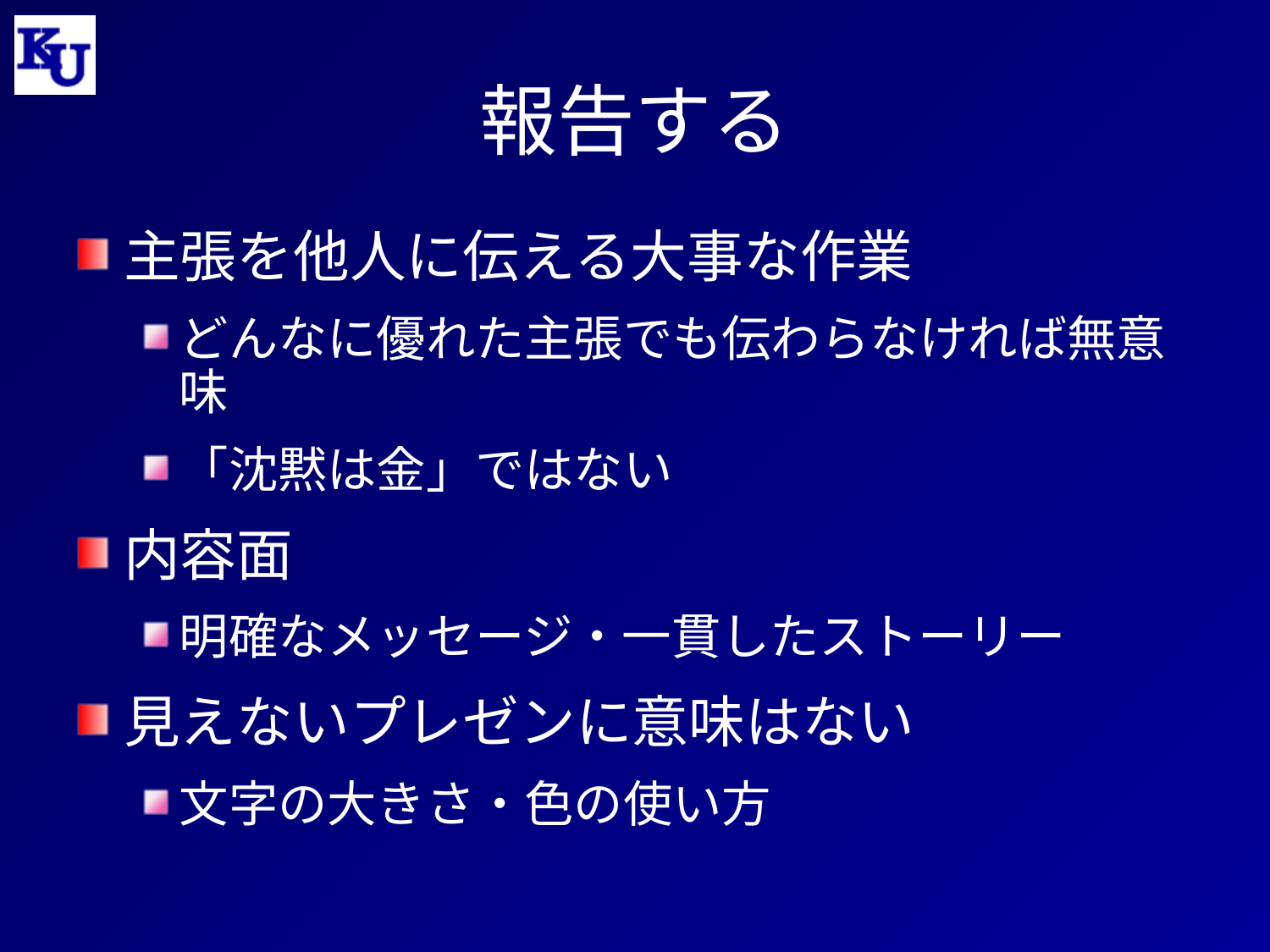

# 報告する
主張を他人に伝える大事な作業
どんなに優れた主張でも伝わらなければ無意味
「沈黙は金」ではない
内容面
明確なメッセージ・一貫したストーリー
見えないプレゼンに意味はない
文字の大きさ・色の使い方